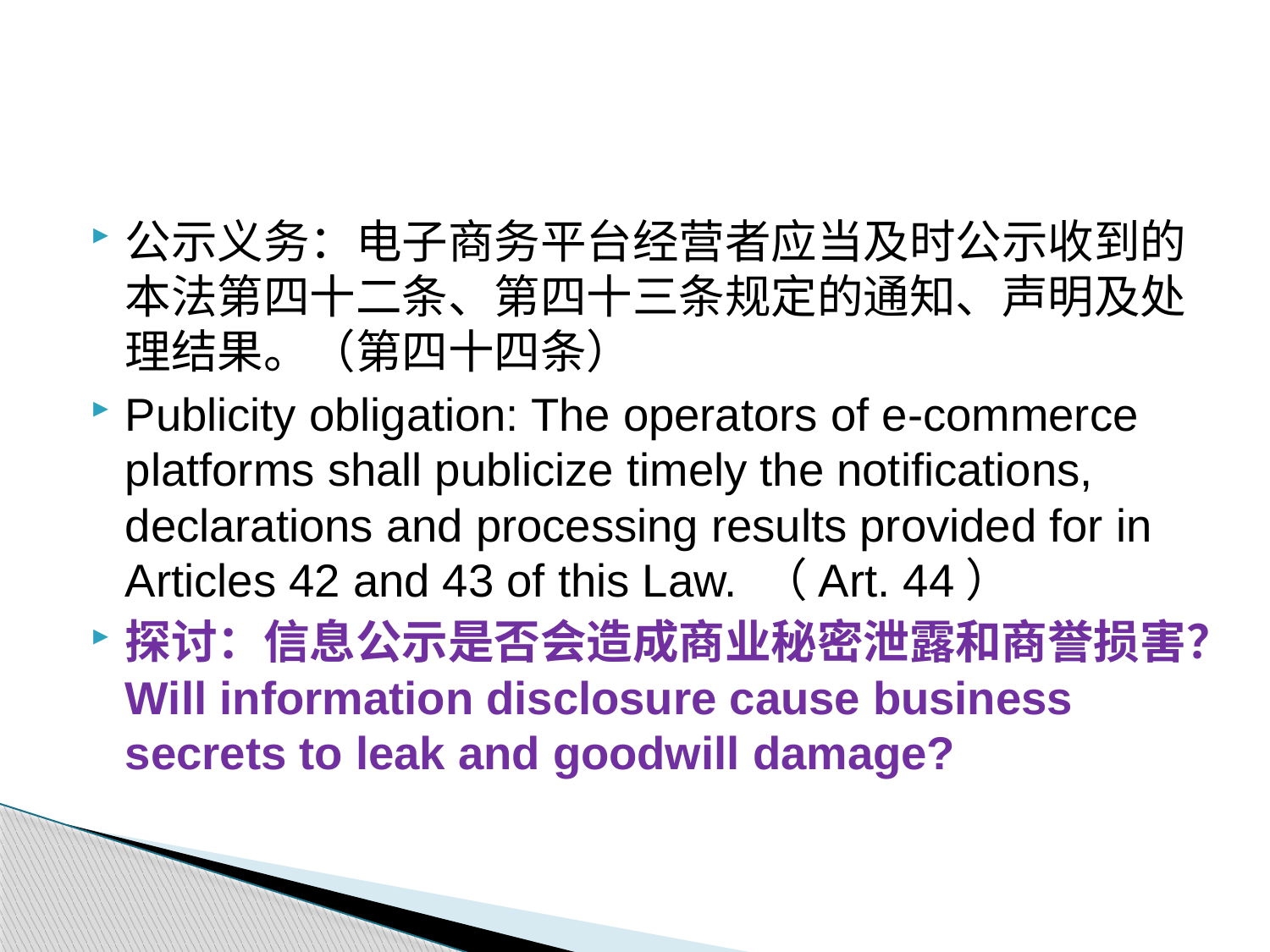

#
公示义务：电子商务平台经营者应当及时公示收到的本法第四十二条、第四十三条规定的通知、声明及处理结果。（第四十四条）
Publicity obligation: The operators of e-commerce platforms shall publicize timely the notifications, declarations and processing results provided for in Articles 42 and 43 of this Law. （Art. 44）
探讨：信息公示是否会造成商业秘密泄露和商誉损害？Will information disclosure cause business secrets to leak and goodwill damage?